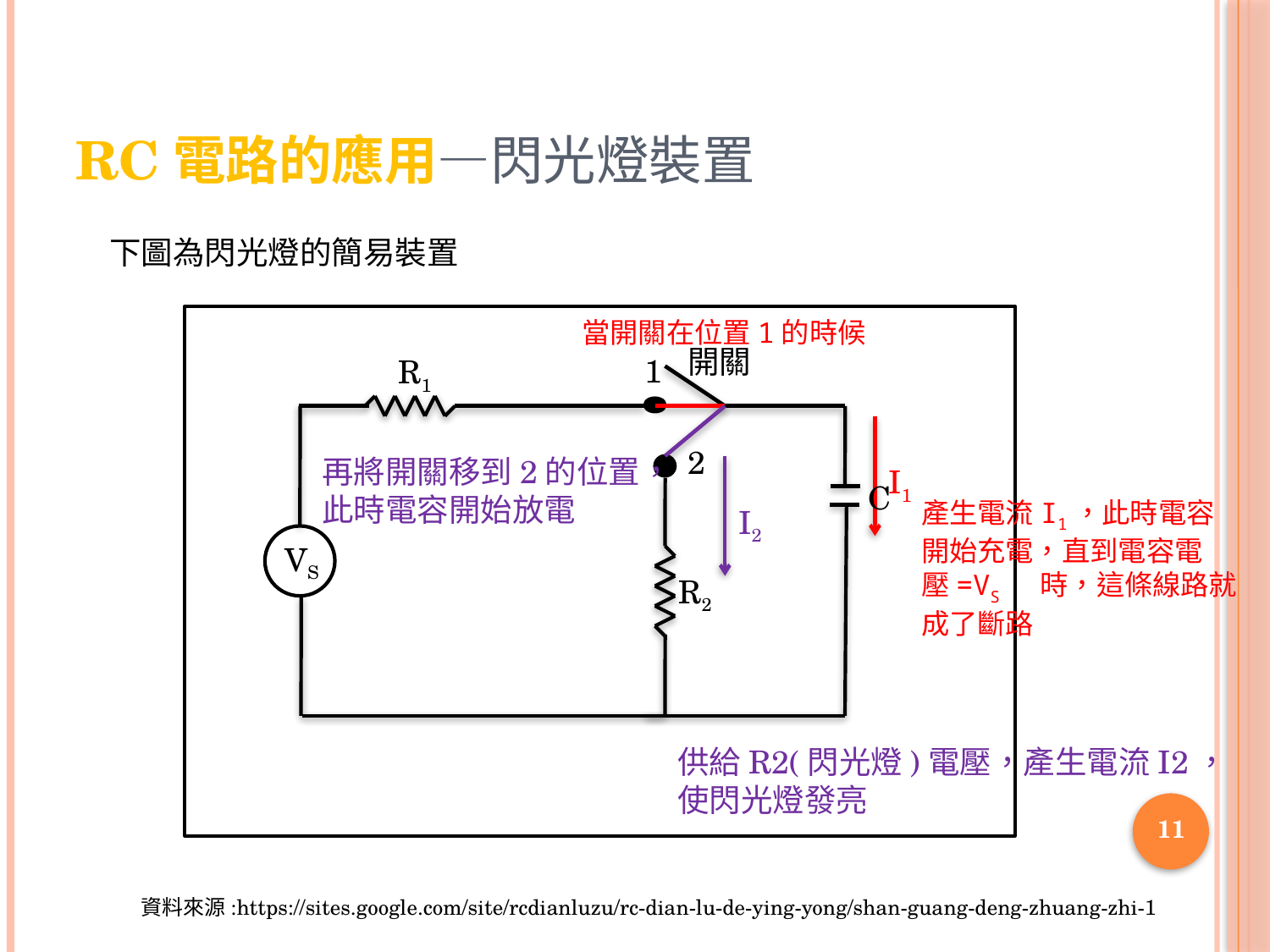

# RC電路的應用—閃光燈裝置
下圖為閃光燈的簡易裝置

當開關在位置1的時候
開關
1
R1

I1
2
再將開關移到2的位置，
此時電容開始放電

I2
C
產生電流I1，此時電容
開始充電，直到電容電
壓=VS  時，這條線路就
成了斷路

VS
R2

供給R2(閃光燈)電壓，產生電流I2，
使閃光燈發亮
11
資料來源:https://sites.google.com/site/rcdianluzu/rc-dian-lu-de-ying-yong/shan-guang-deng-zhuang-zhi-1